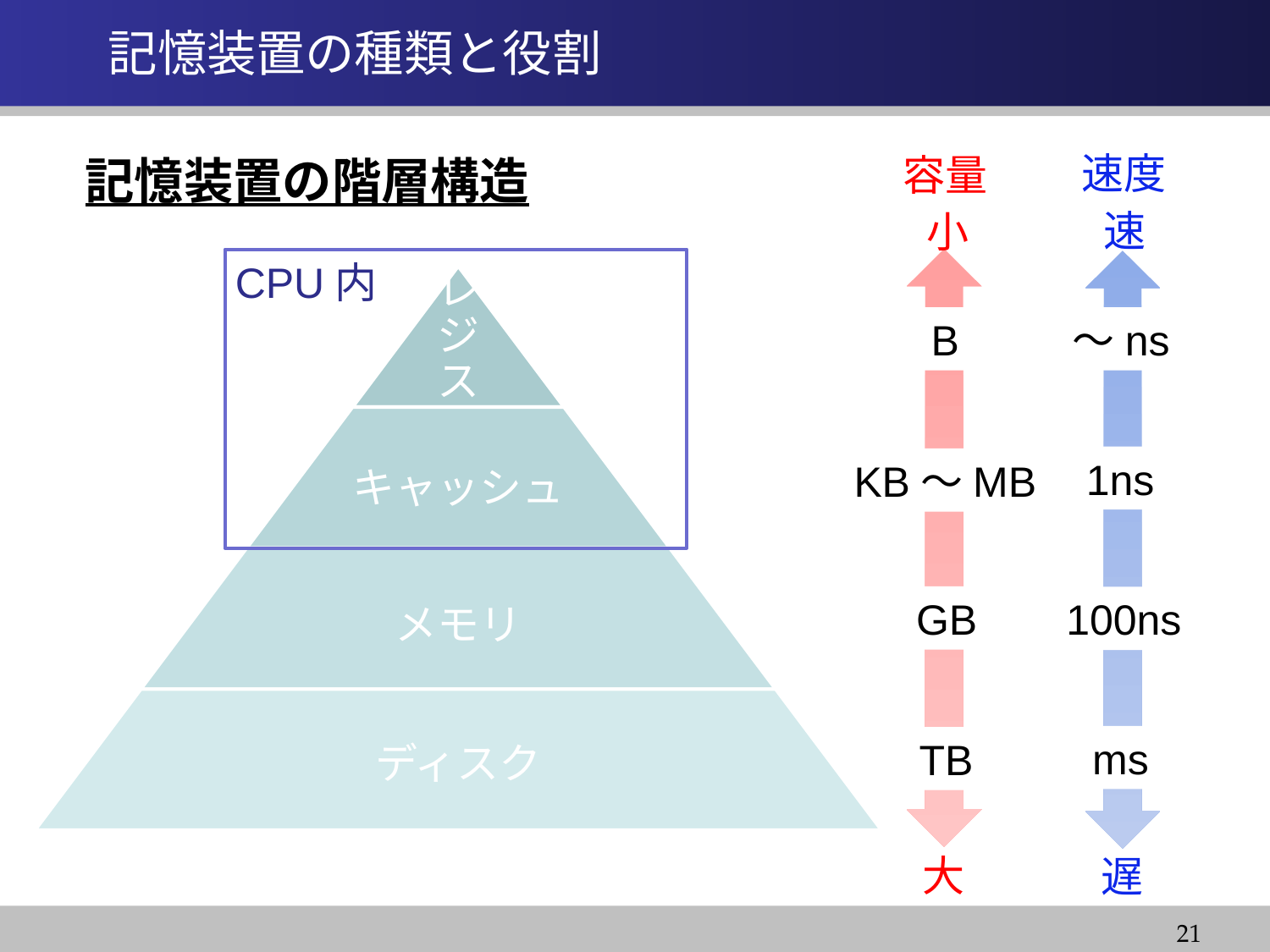

記憶装置の種類と役割
速度
容量
記憶装置の階層構造
速
小

CPU内

レジスタ
キャッシュ
メモリ
ディスク
B
～ns
1ns
KB～MB
GB
100ns
ms
TB
大
遅
21